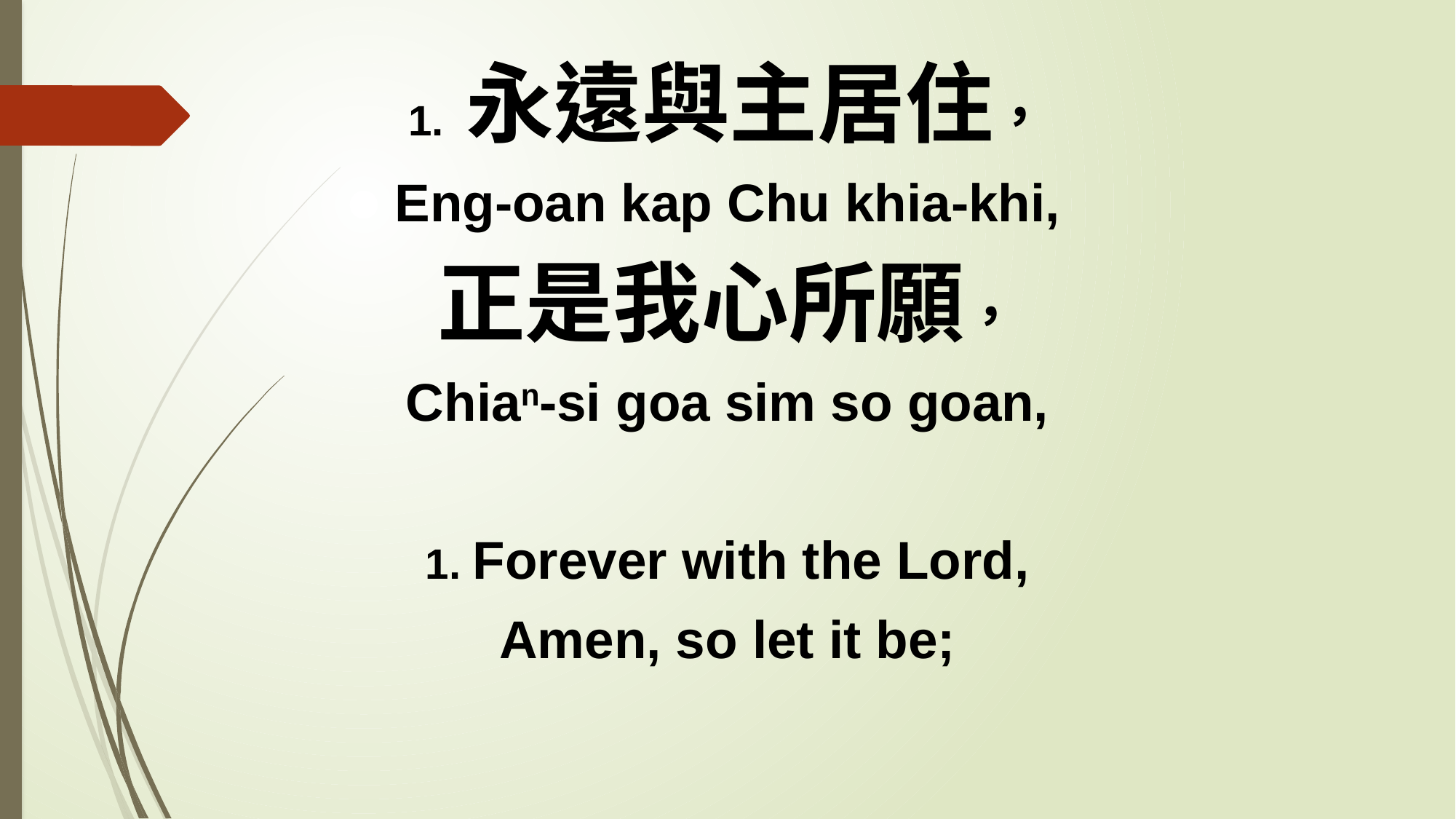

1. 永遠與主居住，
Eng-oan kap Chu khia-khi,
正是我心所願，
Chian-si goa sim so goan,

1. Forever with the Lord,
Amen, so let it be;